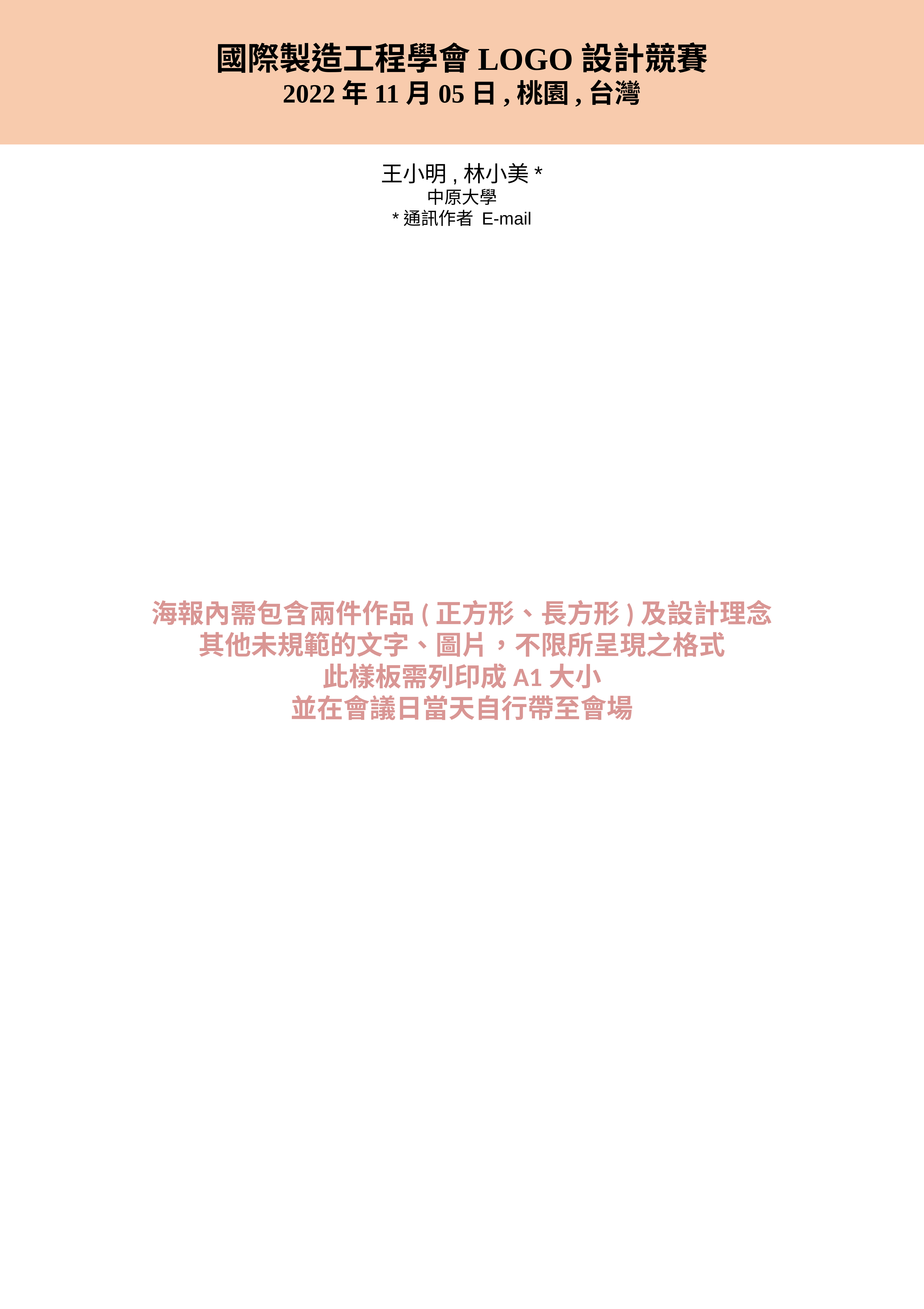

國際製造工程學會LOGO設計競賽
2022年11月05日,桃園,台灣
王小明,林小美*
中原大學
*通訊作者 E-mail
海報內需包含兩件作品(正方形、長方形)及設計理念
其他未規範的文字、圖片，不限所呈現之格式
此樣板需列印成A1大小
並在會議日當天自行帶至會場